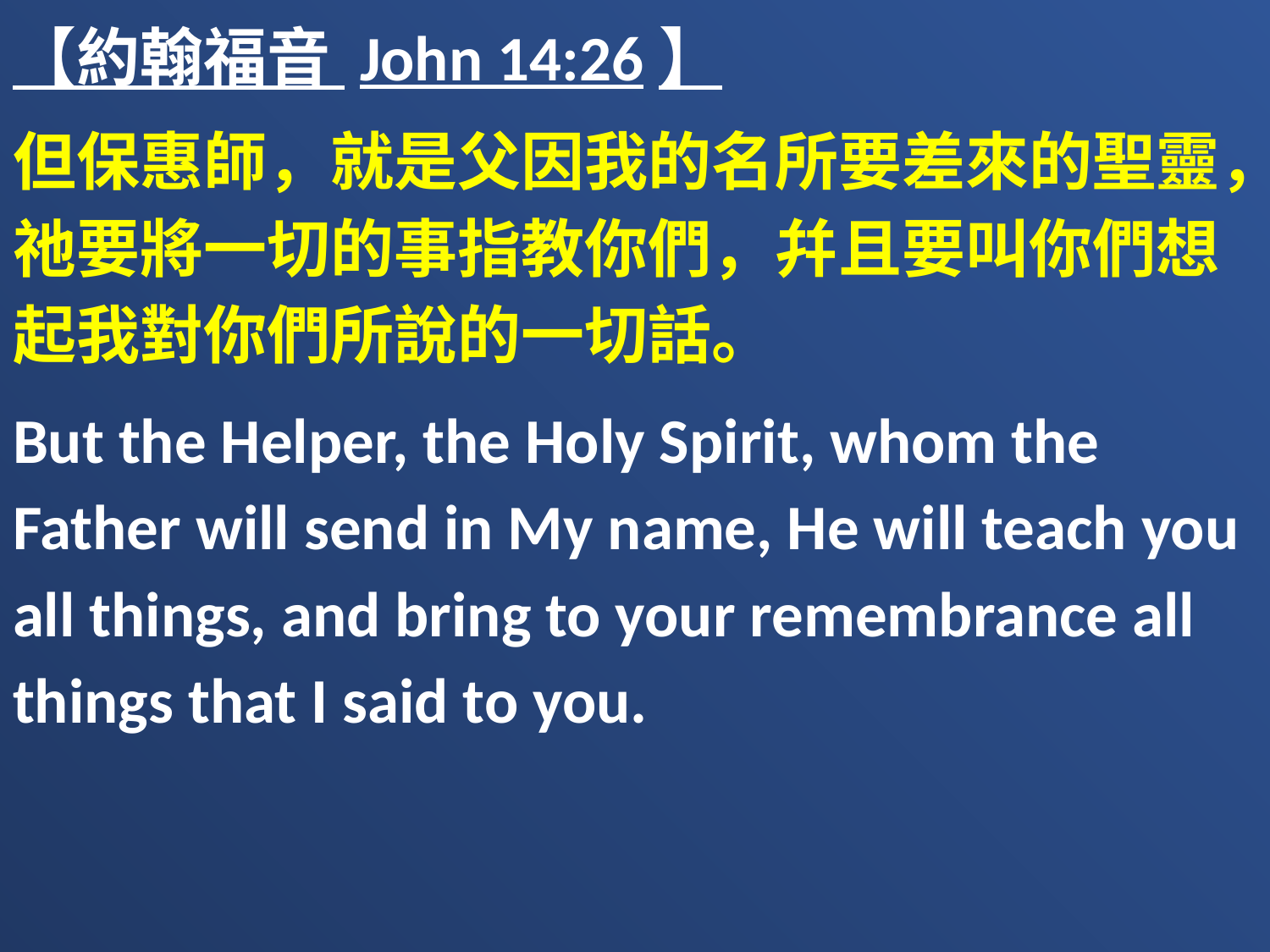

【約翰福音 John 14:26】
但保惠師，就是父因我的名所要差來的聖靈，祂要將一切的事指教你們，幷且要叫你們想起我對你們所說的一切話。
But the Helper, the Holy Spirit, whom the Father will send in My name, He will teach you all things, and bring to your remembrance all things that I said to you.